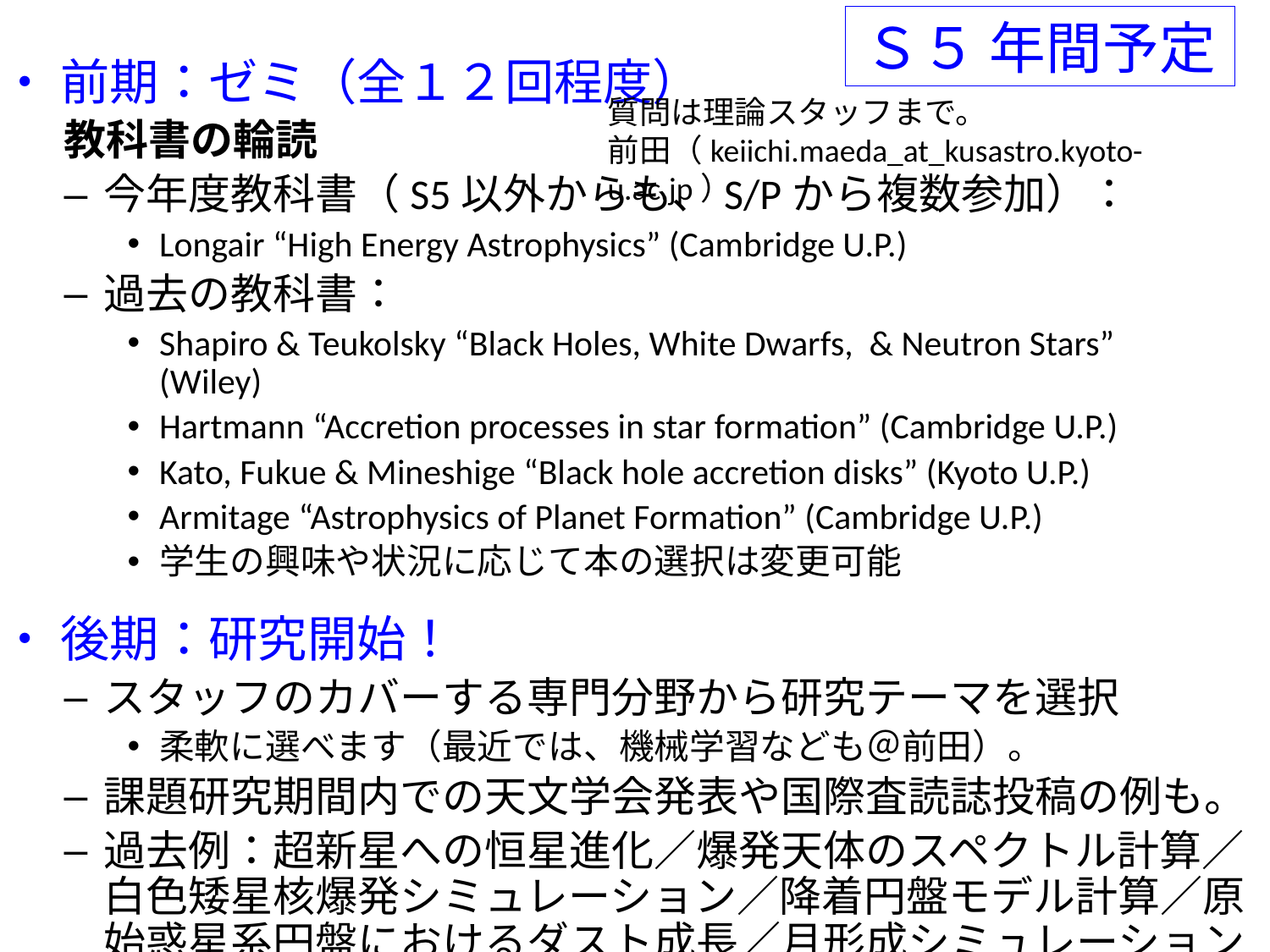

Ｓ５ 年間予定
・ 前期：ゼミ（全１２回程度）
教科書の輪読
今年度教科書（S5以外からも、S/Pから複数参加）：
Longair “High Energy Astrophysics” (Cambridge U.P.)
過去の教科書：
Shapiro & Teukolsky “Black Holes, White Dwarfs,  & Neutron Stars”　(Wiley)
Hartmann “Accretion processes in star formation” (Cambridge U.P.)
Kato, Fukue & Mineshige “Black hole accretion disks” (Kyoto U.P.)
Armitage “Astrophysics of Planet Formation” (Cambridge U.P.)
学生の興味や状況に応じて本の選択は変更可能

・ 後期：研究開始！
スタッフのカバーする専門分野から研究テーマを選択
柔軟に選べます（最近では、機械学習なども＠前田）。
課題研究期間内での天文学会発表や国際査読誌投稿の例も。
過去例：超新星への恒星進化／爆発天体のスペクトル計算／白色矮星核爆発シミュレーション／降着円盤モデル計算／原始惑星系円盤におけるダスト成長／月形成シミュレーション
質問は理論スタッフまで。
前田（keiichi.maeda_at_kusastro.kyoto-u.ac.jp）